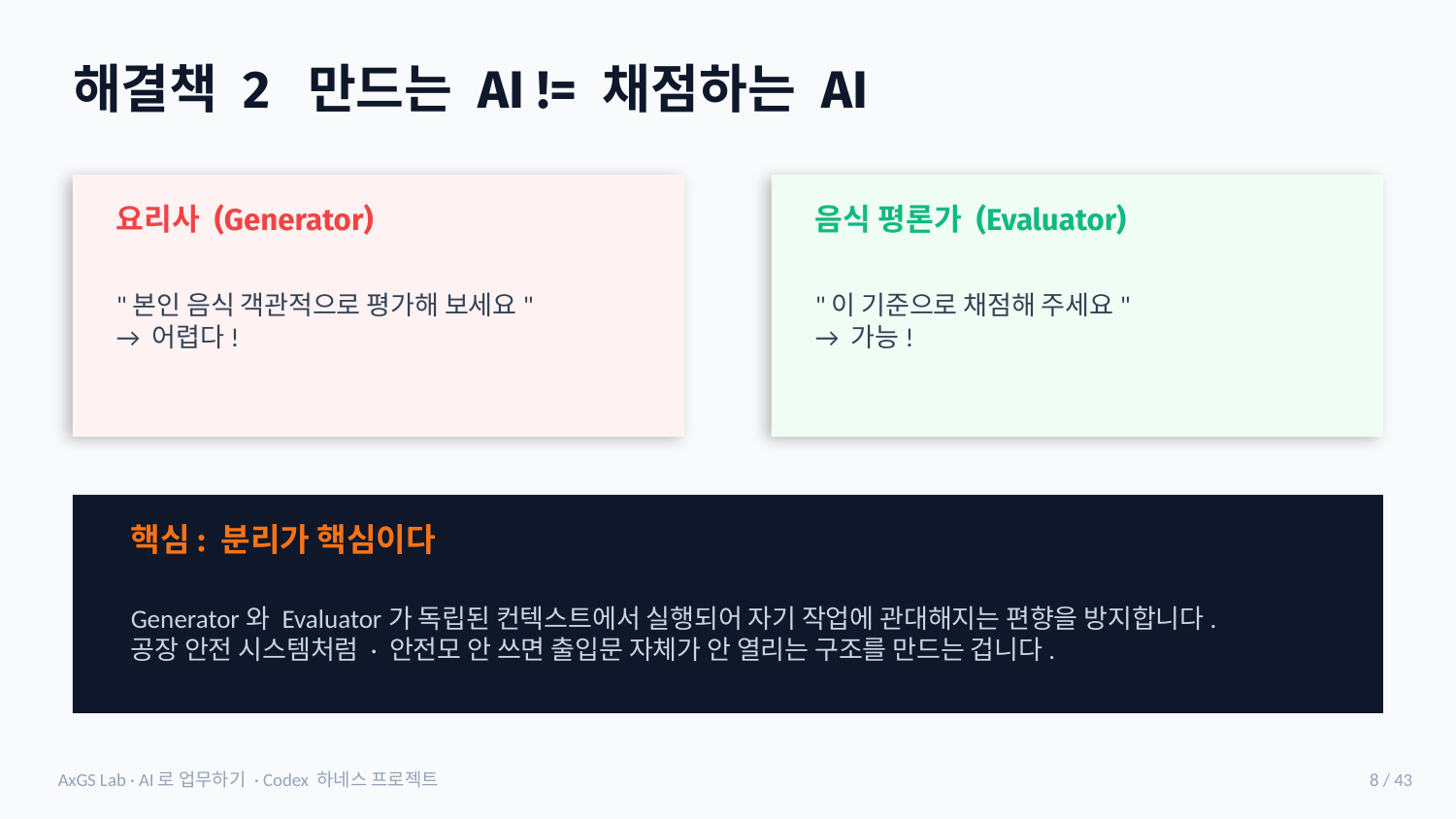

해결책 2  만드는 AI != 채점하는 AI

요리사 (Generator)
음식 평론가 (Evaluator)
"본인 음식 객관적으로 평가해 보세요"
→ 어렵다!
"이 기준으로 채점해 주세요"
→ 가능!

핵심: 분리가 핵심이다
Generator와 Evaluator가 독립된 컨텍스트에서 실행되어 자기 작업에 관대해지는 편향을 방지합니다.
공장 안전 시스템처럼 · 안전모 안 쓰면 출입문 자체가 안 열리는 구조를 만드는 겁니다.
AxGS Lab · AI로 업무하기 · Codex 하네스 프로젝트
8 / 43